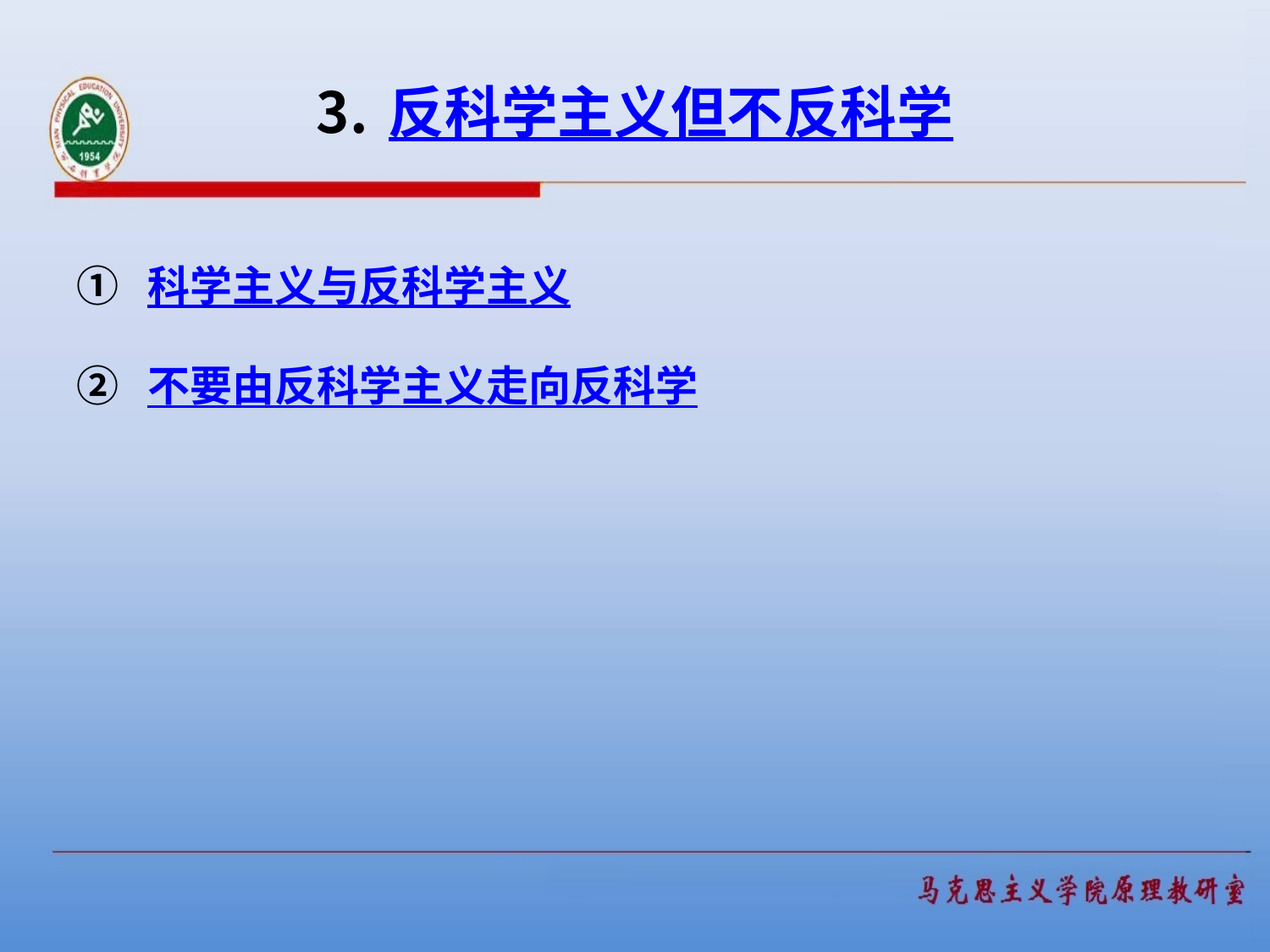

# 反科学主义但不反科学
科学主义与反科学主义
不要由反科学主义走向反科学